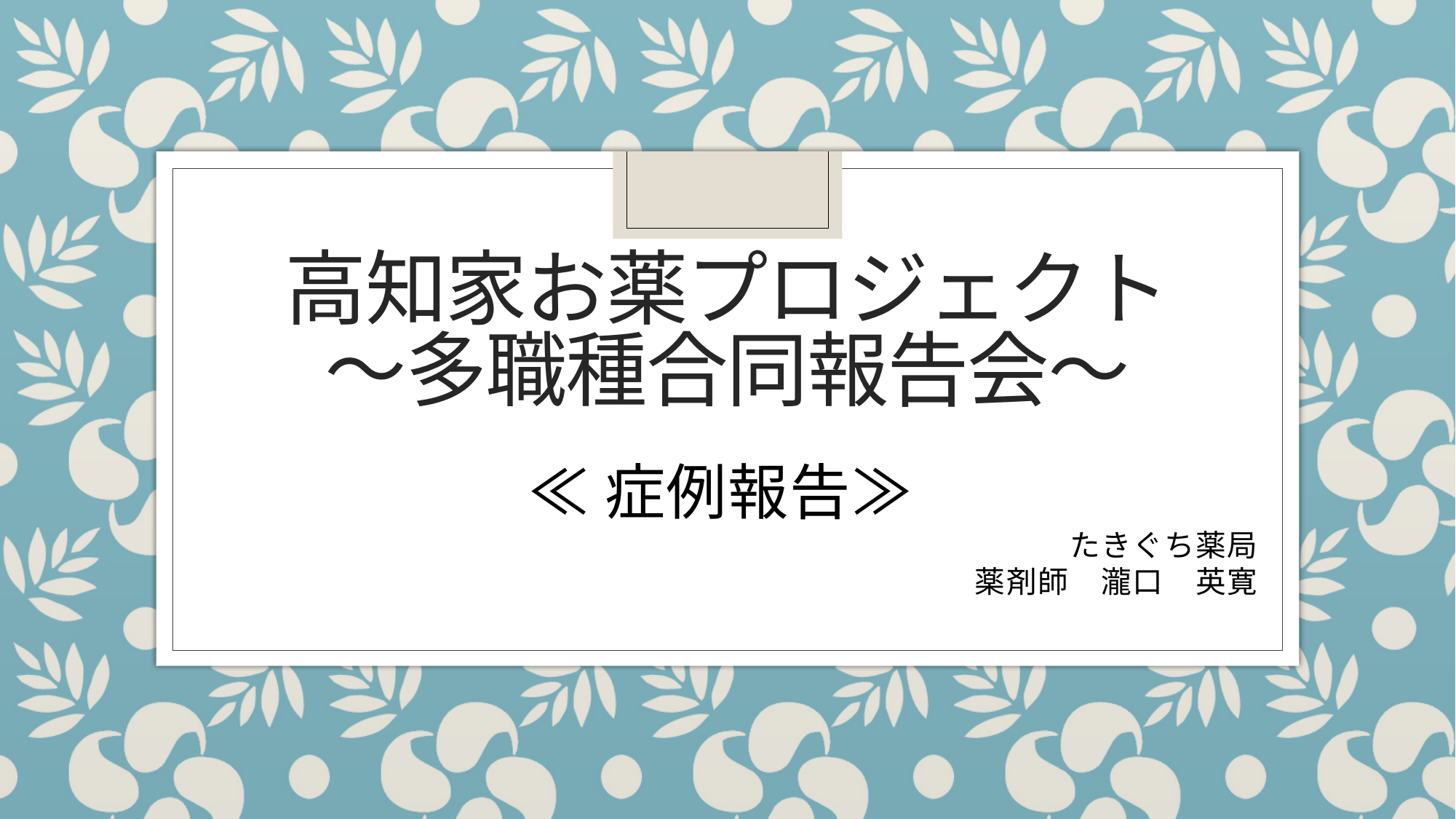

# 高知家お薬プロジェクト ～多職種合同報告会～
≪症例報告≫
たきぐち薬局
薬剤師　瀧口　英寛